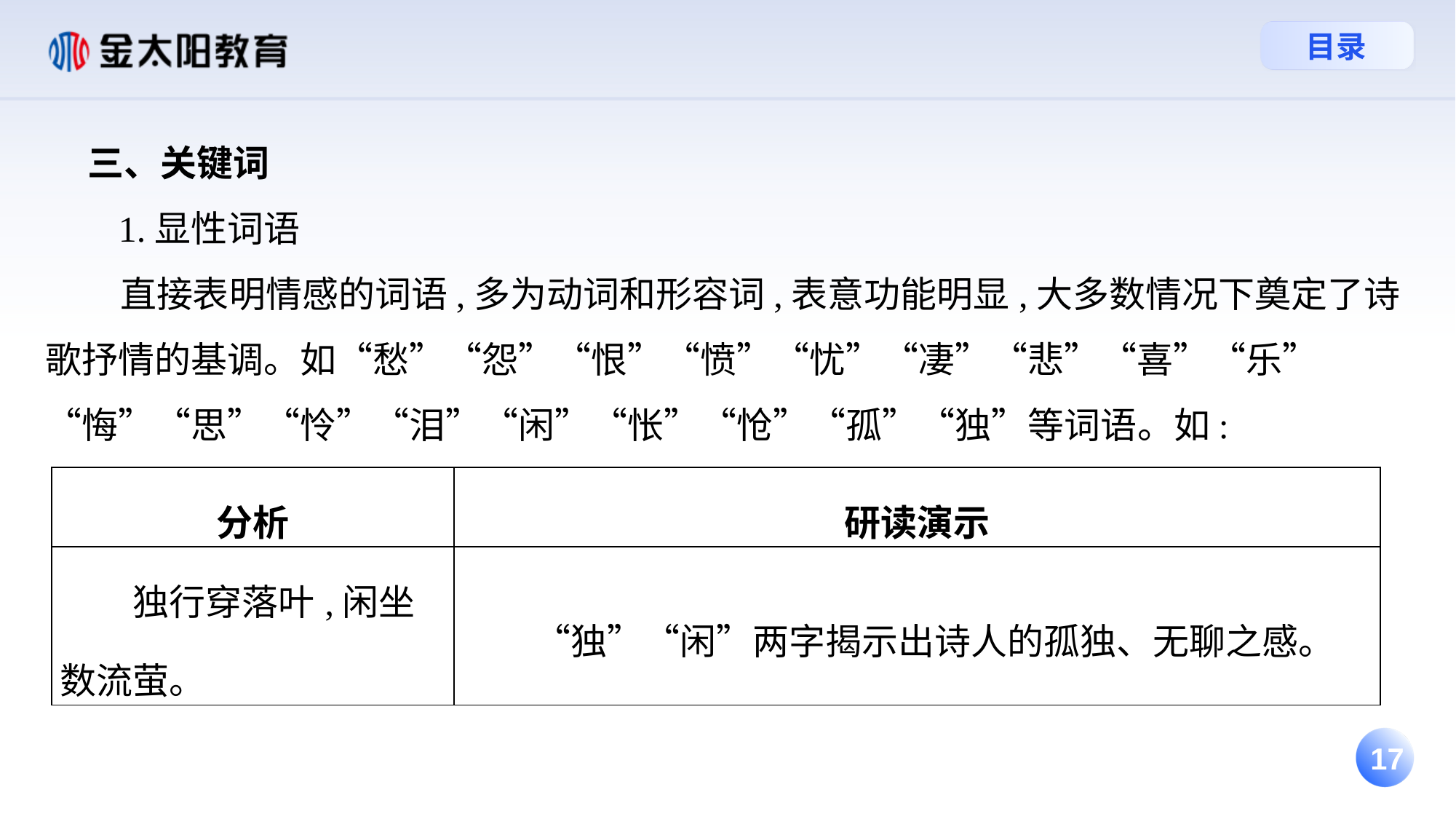

三、关键词
        1.显性词语
        直接表明情感的词语,多为动词和形容词,表意功能明显,大多数情况下奠定了诗歌抒情的基调。如“愁”“怨”“恨”“愤”“忧”“凄”“悲”“喜”“乐”“悔”“思”“怜”“泪”“闲”“怅”“怆”“孤”“独”等词语。如:
| 分析 | 研读演示 |
| --- | --- |
| 独行穿落叶,闲坐数流萤。 | “独”“闲”两字揭示出诗人的孤独、无聊之感。 |